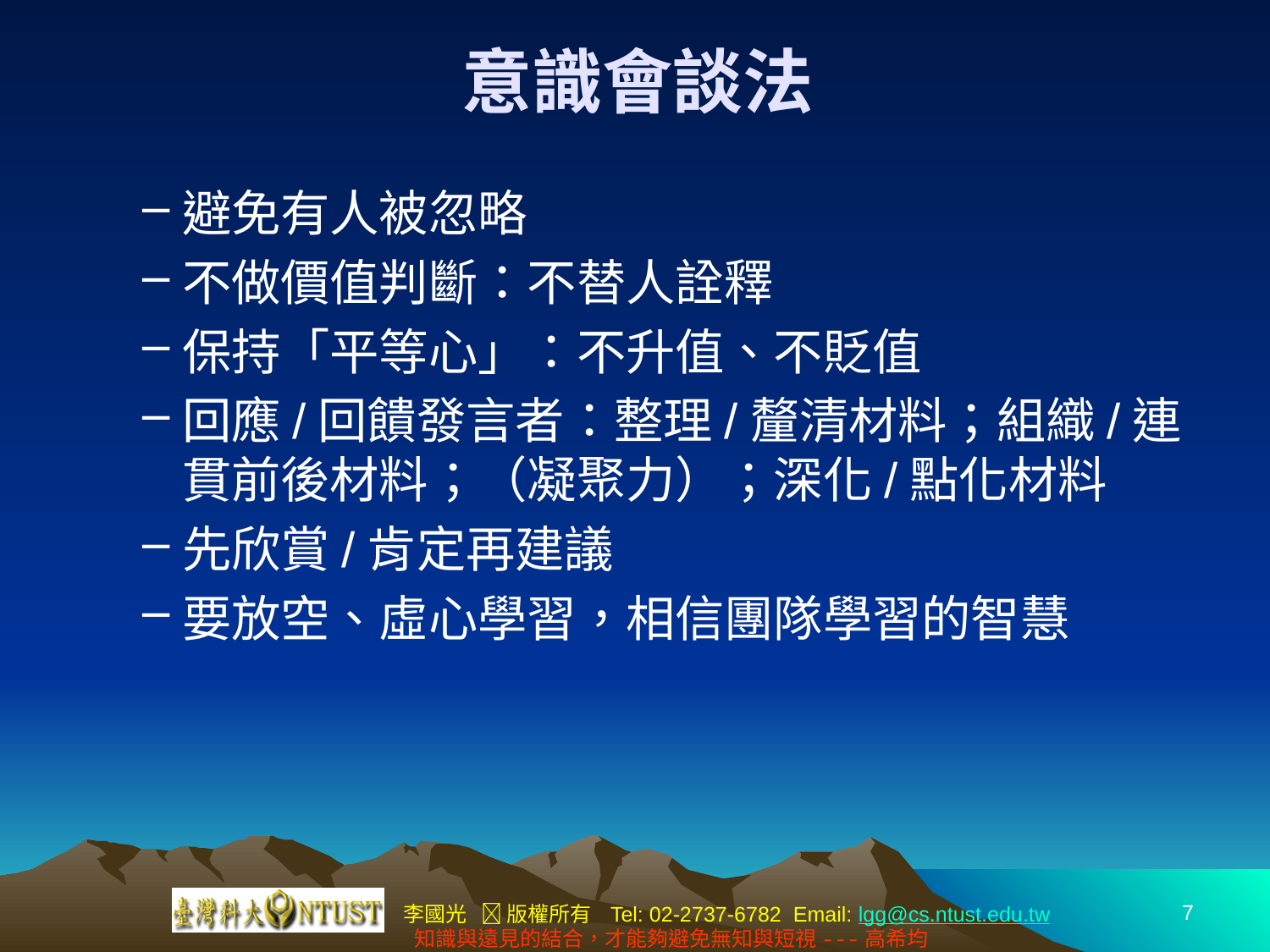

# 意識會談法
避免有人被忽略
不做價值判斷：不替人詮釋
保持「平等心」：不升值、不貶值
回應/回饋發言者：整理/釐清材料；組織/連貫前後材料；（凝聚力）；深化/點化材料
先欣賞/肯定再建議
要放空、虛心學習，相信團隊學習的智慧
7